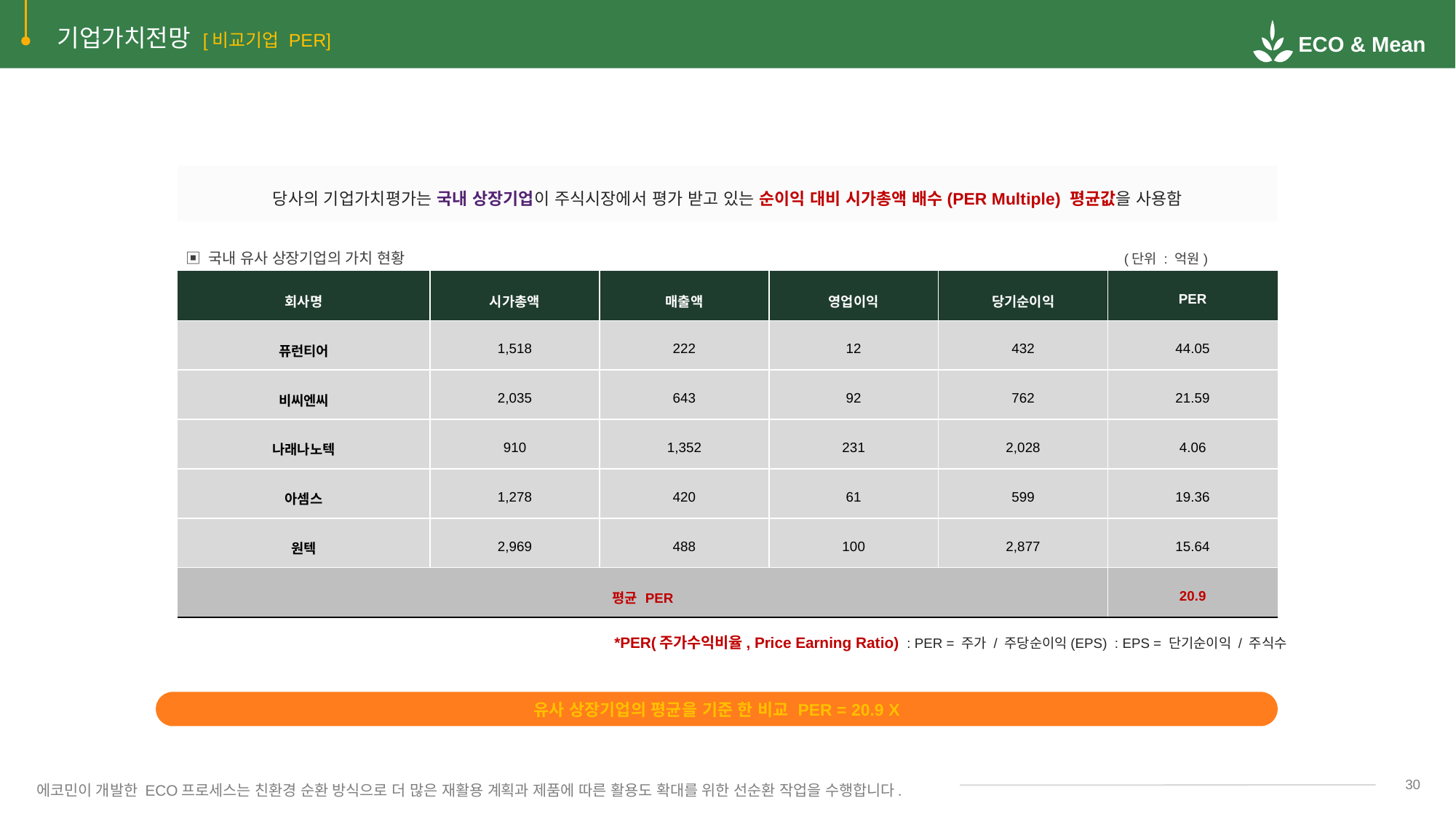

기업가치전망 [비교기업 PER]
당사의 기업가치평가는 국내 상장기업이 주식시장에서 평가 받고 있는 순이익 대비 시가총액 배수(PER Multiple) 평균값을 사용함
▣ 국내 유사 상장기업의 가치 현황                                                                                                                                                                           (단위 : 억원)
| 회사명 | 시가총액 | 매출액 | 영업이익 | 당기순이익 | PER |
| --- | --- | --- | --- | --- | --- |
| 퓨런티어 | 1,518 | 222 | 12 | 432 | 44.05 |
| 비씨엔씨 | 2,035 | 643 | 92 | 762 | 21.59 |
| 나래나노텍 | 910 | 1,352 | 231 | 2,028 | 4.06 |
| 아셈스 | 1,278 | 420 | 61 | 599 | 19.36 |
| 원텍 | 2,969 | 488 | 100 | 2,877 | 15.64 |
| 평균 PER |  |  |  |  | 20.9 |
*PER(주가수익비율, Price Earning Ratio)  : PER = 주가 / 주당순이익(EPS)  : EPS = 단기순이익 / 주식수
유사 상장기업의 평균을 기준 한 비교 PER = 20.9 X